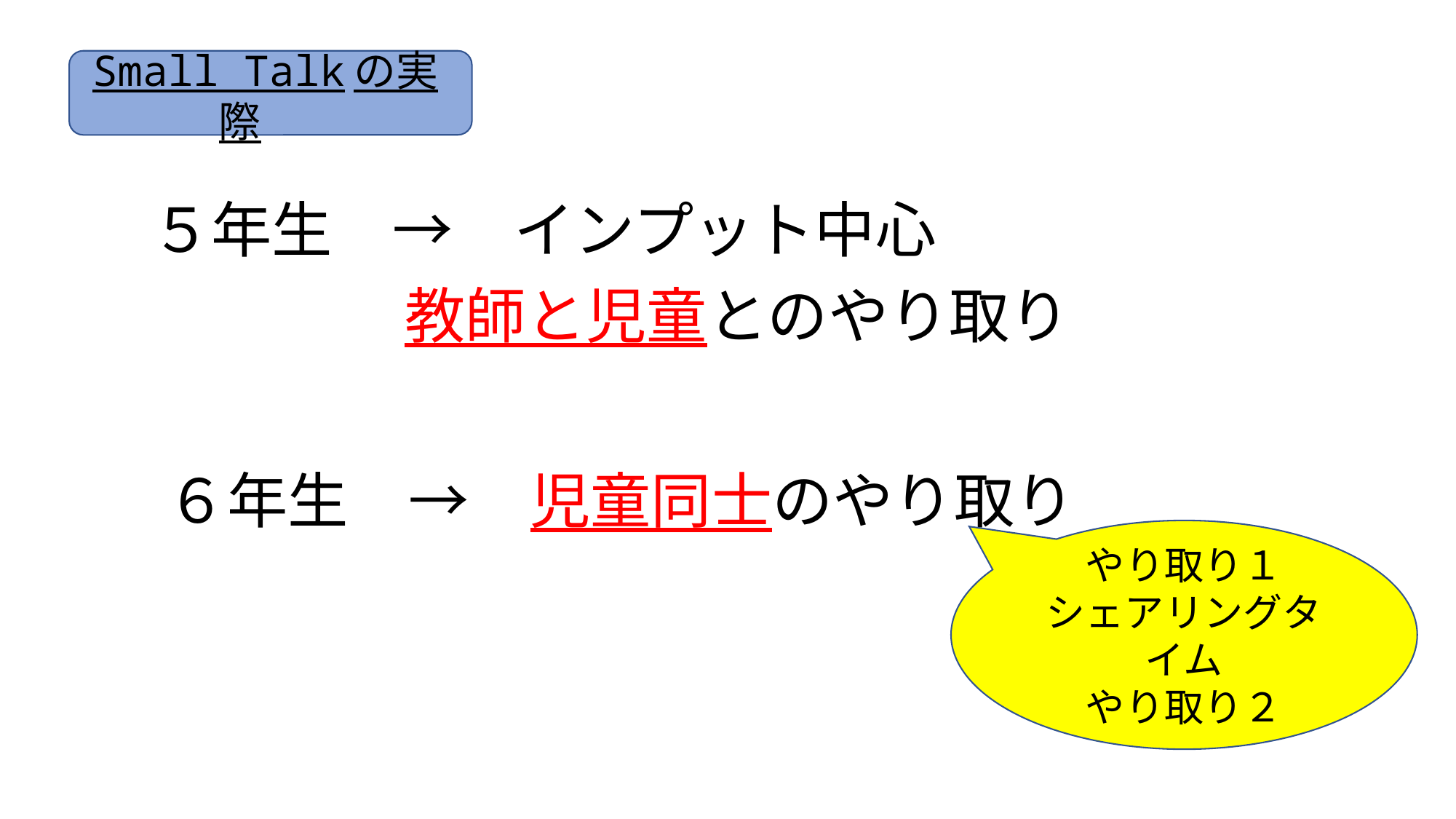

Small Talkの実際

  ５年生　→　インプット中心
　    　         教師と児童とのやり取り

　６年生　→　児童同士のやり取り
やり取り１
シェアリングタイム
やり取り２